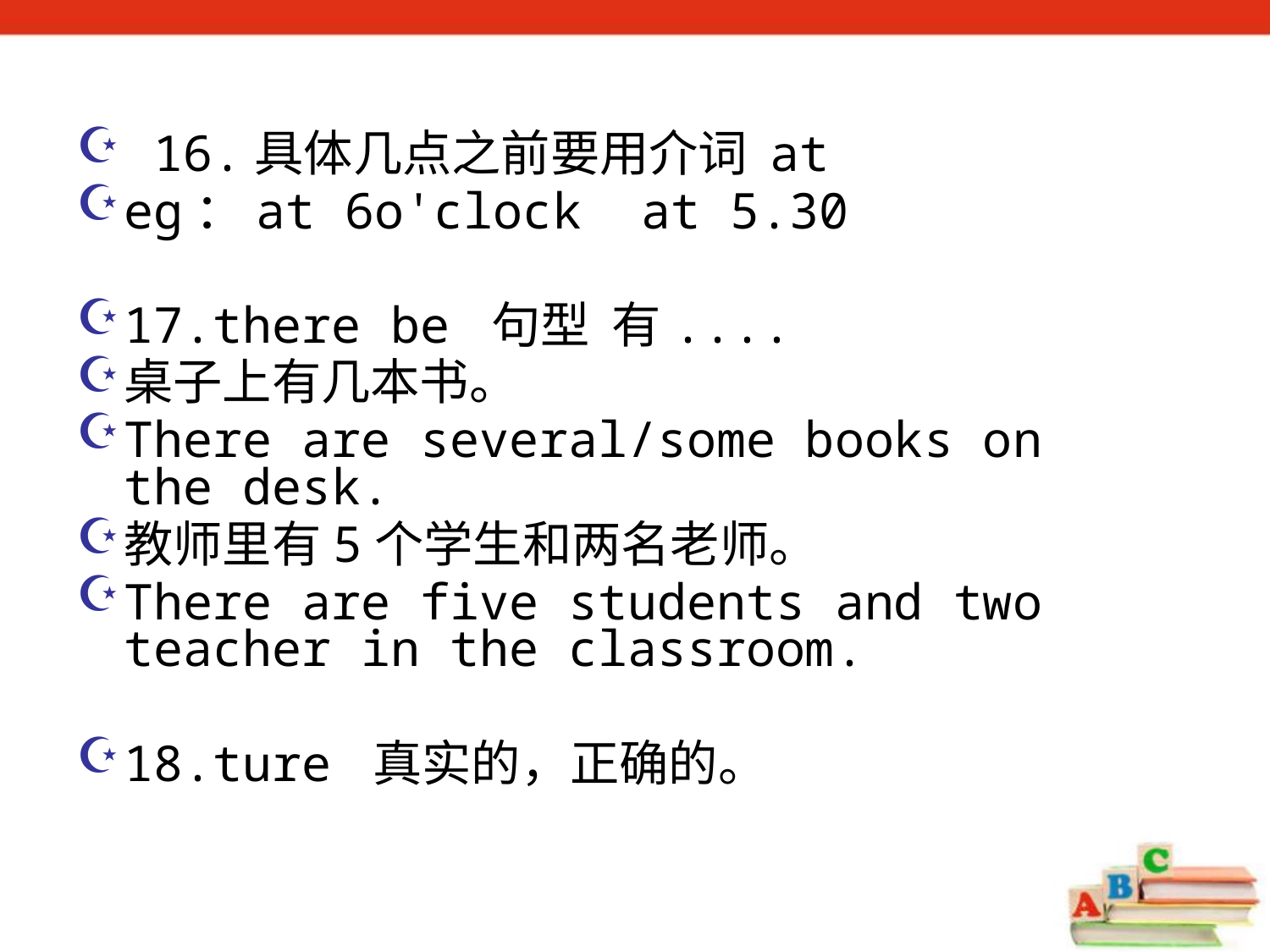

16.具体几点之前要用介词 at
eg：at 6o'clock  at 5.30

17.there be 句型  有....
桌子上有几本书。
There are several/some books on the desk.
教师里有5个学生和两名老师。
There are five students and two teacher in the classroom.

18.ture 真实的，正确的。